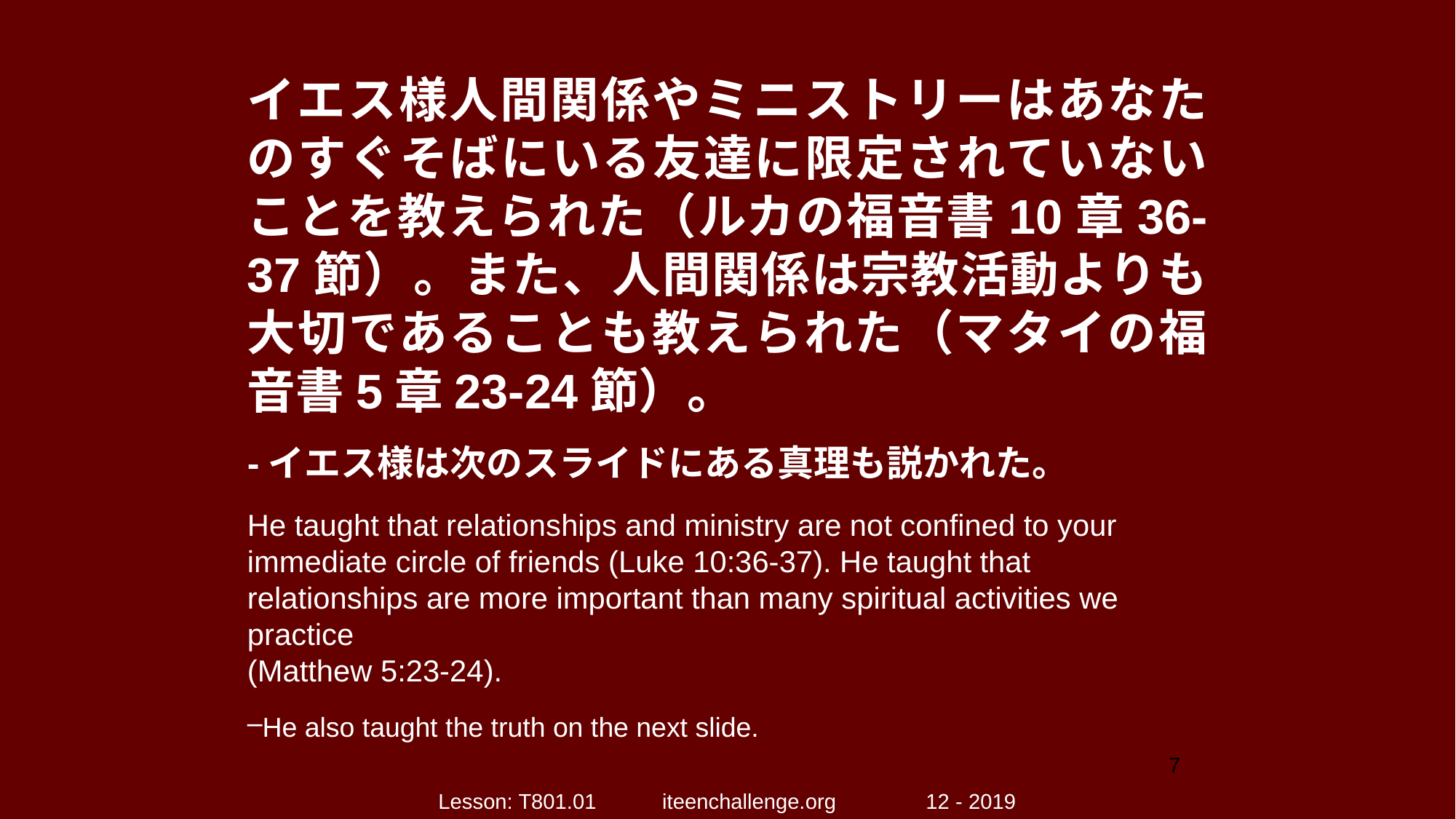

イエス様人間関係やミニストリーはあなたのすぐそばにいる友達に限定されていないことを教えられた（ルカの福音書10章36-37節）。また、人間関係は宗教活動よりも大切であることも教えられた（マタイの福音書5章23-24節）。

-イエス様は次のスライドにある真理も説かれた。

He taught that relationships and ministry are not confined to your immediate circle of friends (Luke 10:36-37). He taught that relationships are more important than many spiritual activities we practice
(Matthew 5:23-24).

He also taught the truth on the next slide.
7
Lesson: T801.01           iteenchallenge.org               12 - 2019